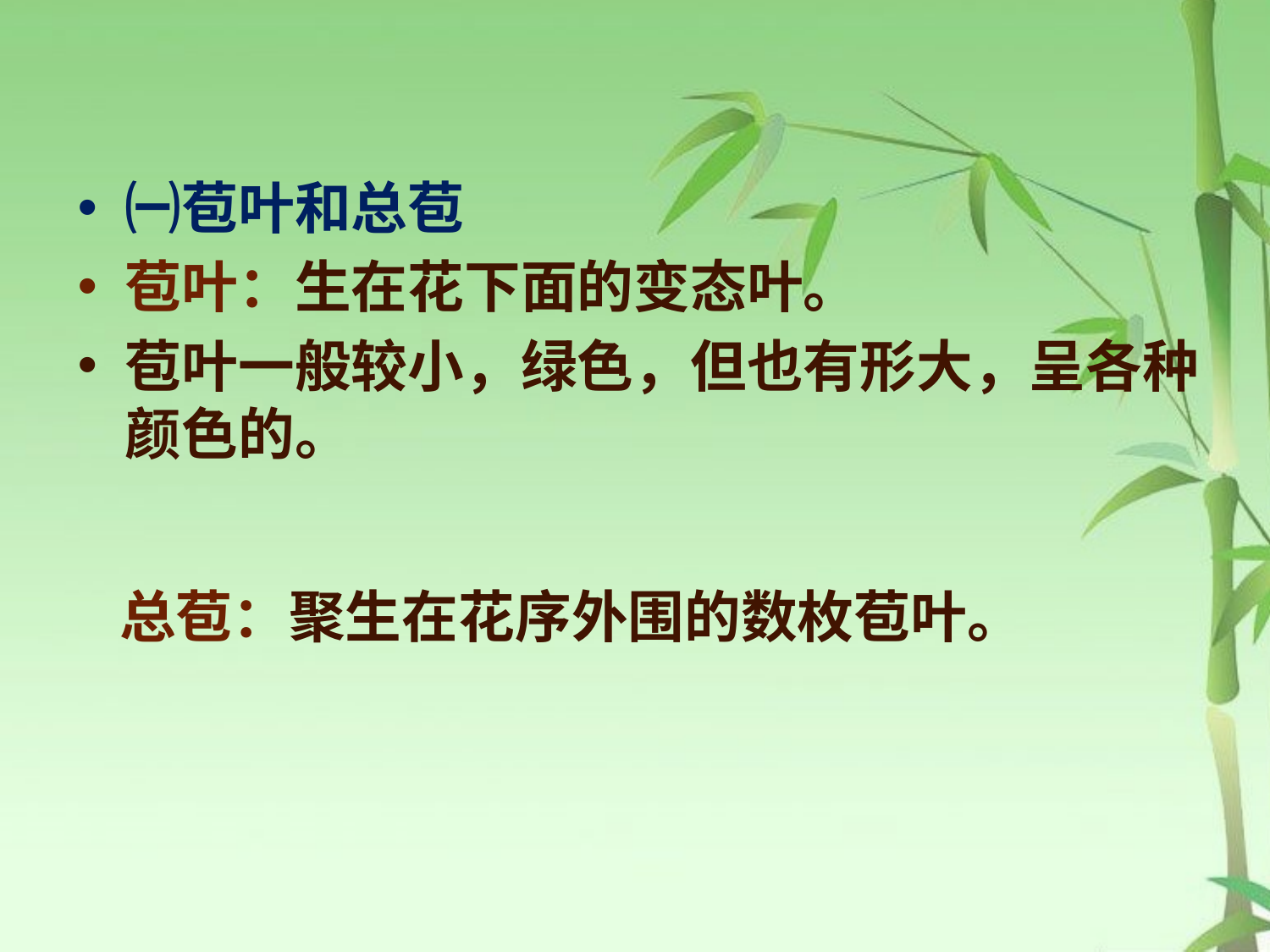

㈠苞叶和总苞
苞叶：生在花下面的变态叶。
苞叶一般较小，绿色，但也有形大，呈各种颜色的。

总苞：聚生在花序外围的数枚苞叶。